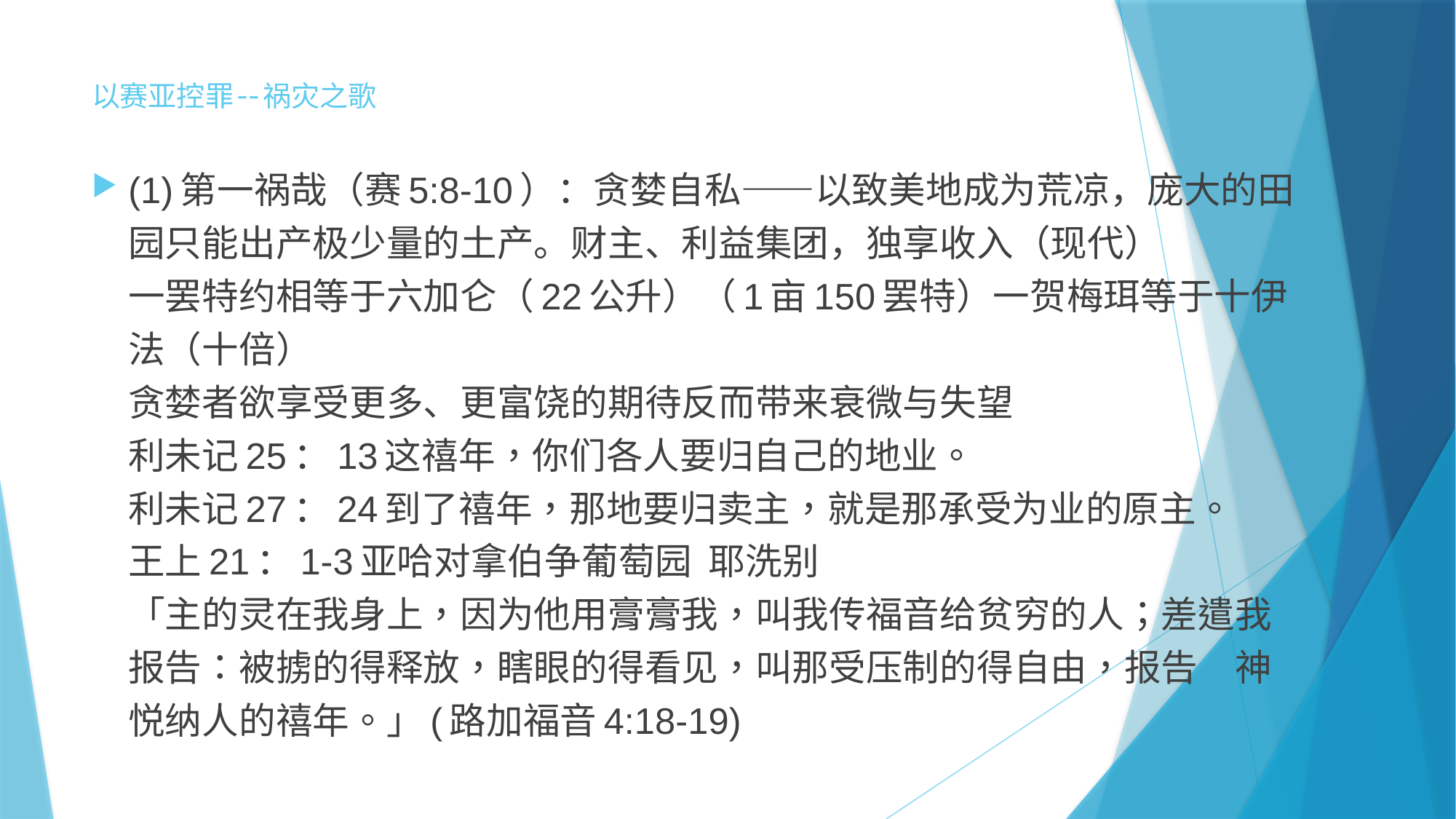

# 以赛亚控罪--祸灾之歌
(1)第一祸哉（赛5:8-10）：贪婪自私——以致美地成为荒凉，庞大的田园只能出产极少量的土产。财主、利益集团，独享收入（现代）
一罢特约相等于六加仑（22公升）（1亩150罢特）一贺梅珥等于十伊法（十倍）
贪婪者欲享受更多、更富饶的期待反而带来衰微与失望
利未记25：13这禧年，你们各人要归自己的地业。
利未记27：24到了禧年，那地要归卖主，就是那承受为业的原主。
王上21：1-3亚哈对拿伯争葡萄园  耶洗别
「主的灵在我身上，因为他用膏膏我，叫我传福音给贫穷的人；差遣我报告：被掳的得释放，瞎眼的得看见，叫那受压制的得自由，报告　神悦纳人的禧年。」(路加福音4:18-19)